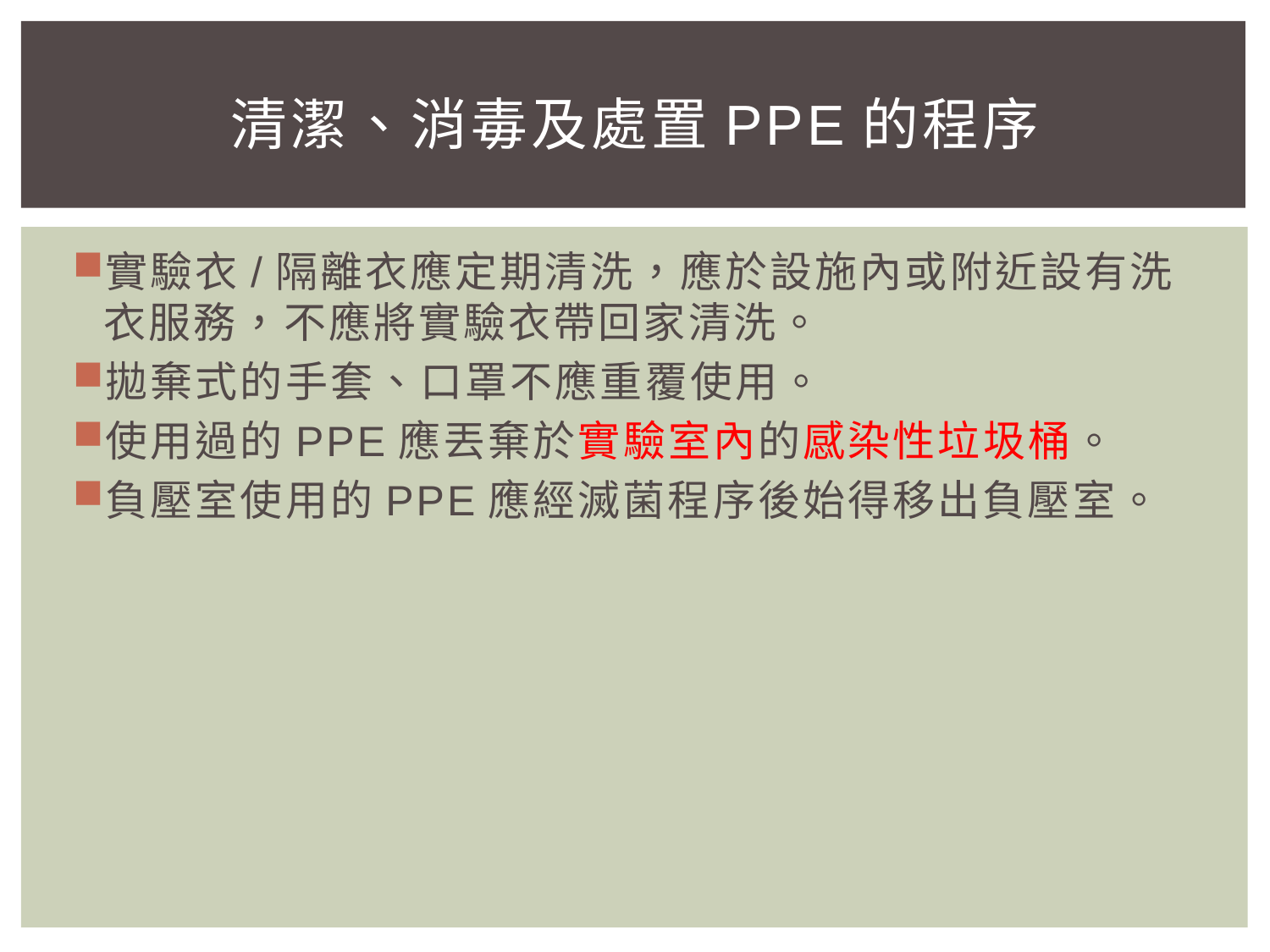

# 清潔、消毒及處置PPE的程序
實驗衣/隔離衣應定期清洗，應於設施內或附近設有洗衣服務，不應將實驗衣帶回家清洗。
拋棄式的手套、口罩不應重覆使用。
使用過的PPE應丟棄於實驗室內的感染性垃圾桶。
負壓室使用的PPE應經滅菌程序後始得移出負壓室。